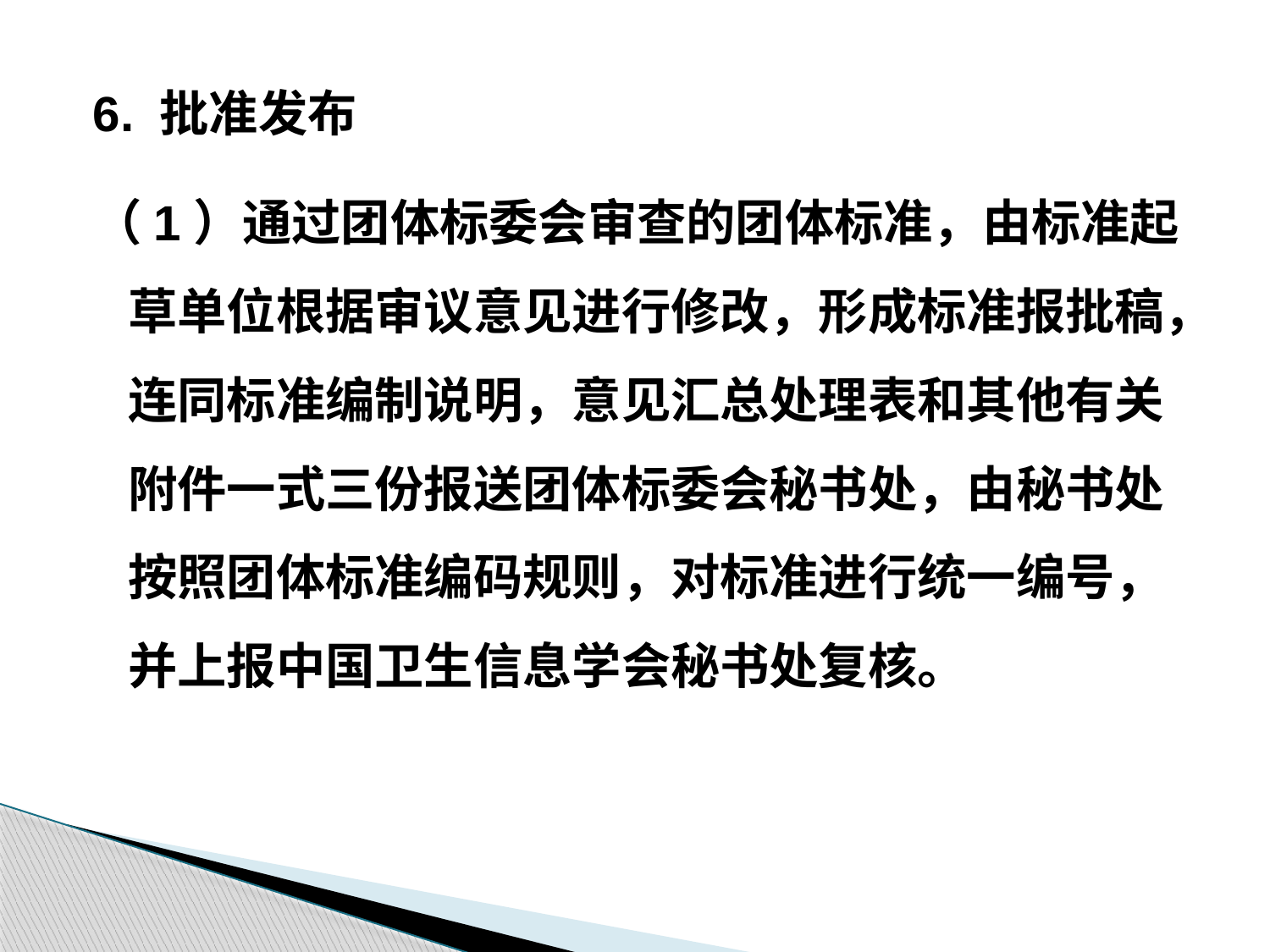

6. 批准发布
（1）通过团体标委会审查的团体标准，由标准起草单位根据审议意见进行修改，形成标准报批稿，连同标准编制说明，意见汇总处理表和其他有关附件一式三份报送团体标委会秘书处，由秘书处按照团体标准编码规则，对标准进行统一编号，并上报中国卫生信息学会秘书处复核。